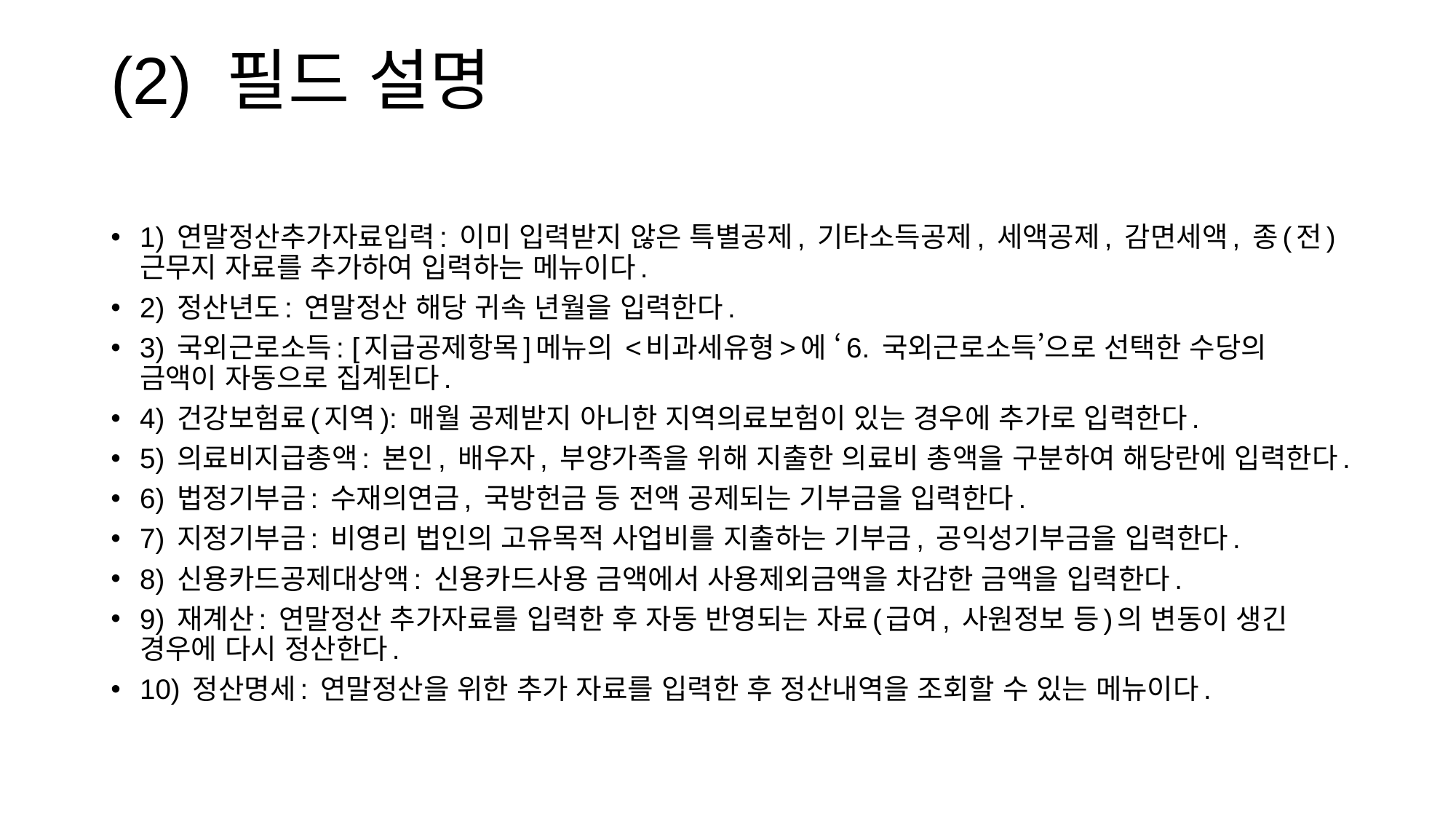

# (2) 필드 설명
1) 연말정산추가자료입력: 이미 입력받지 않은 특별공제, 기타소득공제, 세액공제, 감면세액, 종(전)근무지 자료를 추가하여 입력하는 메뉴이다.
2) 정산년도: 연말정산 해당 귀속 년월을 입력한다.
3) 국외근로소득: [지급공제항목]메뉴의 <비과세유형>에 ‘6. 국외근로소득’으로 선택한 수당의 금액이 자동으로 집계된다.
4) 건강보험료(지역): 매월 공제받지 아니한 지역의료보험이 있는 경우에 추가로 입력한다.
5) 의료비지급총액: 본인, 배우자, 부양가족을 위해 지출한 의료비 총액을 구분하여 해당란에 입력한다.
6) 법정기부금: 수재의연금, 국방헌금 등 전액 공제되는 기부금을 입력한다.
7) 지정기부금: 비영리 법인의 고유목적 사업비를 지출하는 기부금, 공익성기부금을 입력한다.
8) 신용카드공제대상액: 신용카드사용 금액에서 사용제외금액을 차감한 금액을 입력한다.
9) 재계산: 연말정산 추가자료를 입력한 후 자동 반영되는 자료(급여, 사원정보 등)의 변동이 생긴 경우에 다시 정산한다.
10) 정산명세: 연말정산을 위한 추가 자료를 입력한 후 정산내역을 조회할 수 있는 메뉴이다.